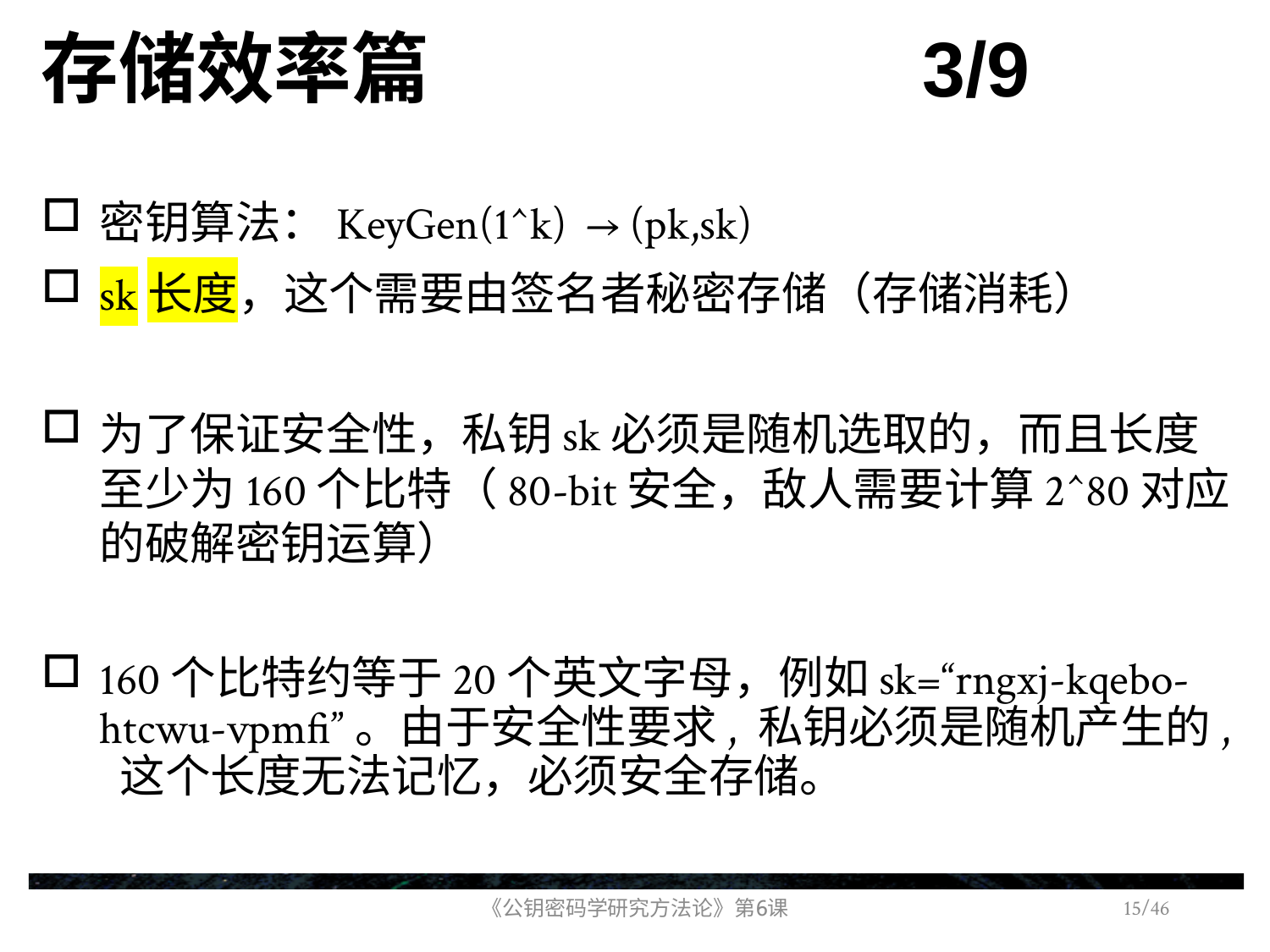

# 存储效率篇                           3/9
密钥算法：KeyGen(1^k)  → (pk,sk)
sk长度，这个需要由签名者秘密存储（存储消耗）

为了保证安全性，私钥sk必须是随机选取的，而且长度至少为160个比特（80-bit安全，敌人需要计算2^80对应的破解密钥运算）

160个比特约等于20个英文字母，例如sk=“rngxj-kqebo-htcwu-vpmfi”。由于安全性要求, 私钥必须是随机产生的, 这个长度无法记忆，必须安全存储。
《公钥密码学研究方法论》第6课
15/46